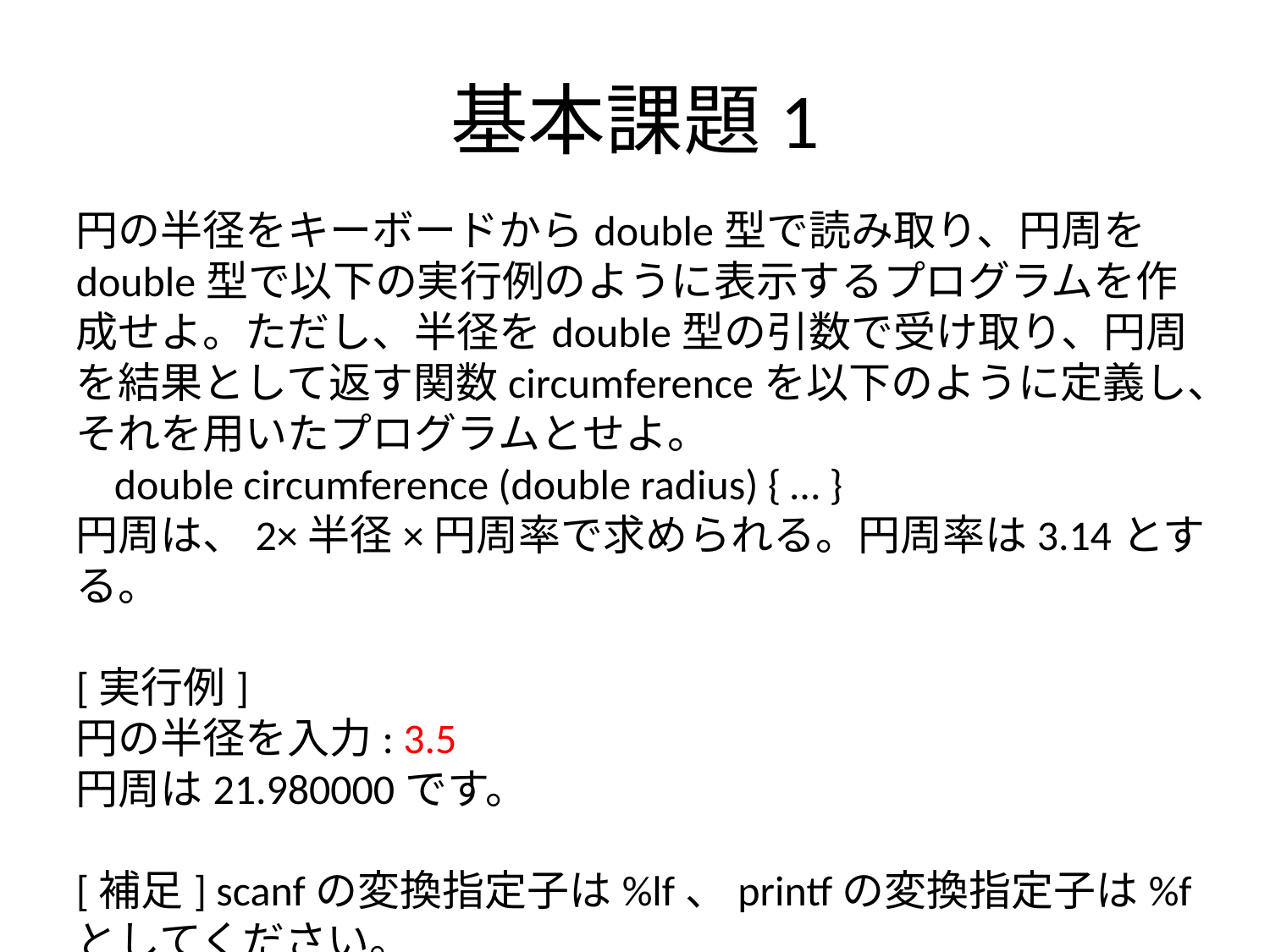

# 基本課題1
円の半径をキーボードからdouble型で読み取り、円周をdouble型で以下の実行例のように表示するプログラムを作成せよ。ただし、半径をdouble型の引数で受け取り、円周を結果として返す関数circumferenceを以下のように定義し、それを用いたプログラムとせよ。
    double circumference (double radius) { … }
円周は、2×半径×円周率で求められる。円周率は3.14とする。

[実行例]
円の半径を入力: 3.5
円周は21.980000です。

[補足] scanfの変換指定子は%lf、printfの変換指定子は%fとしてください。